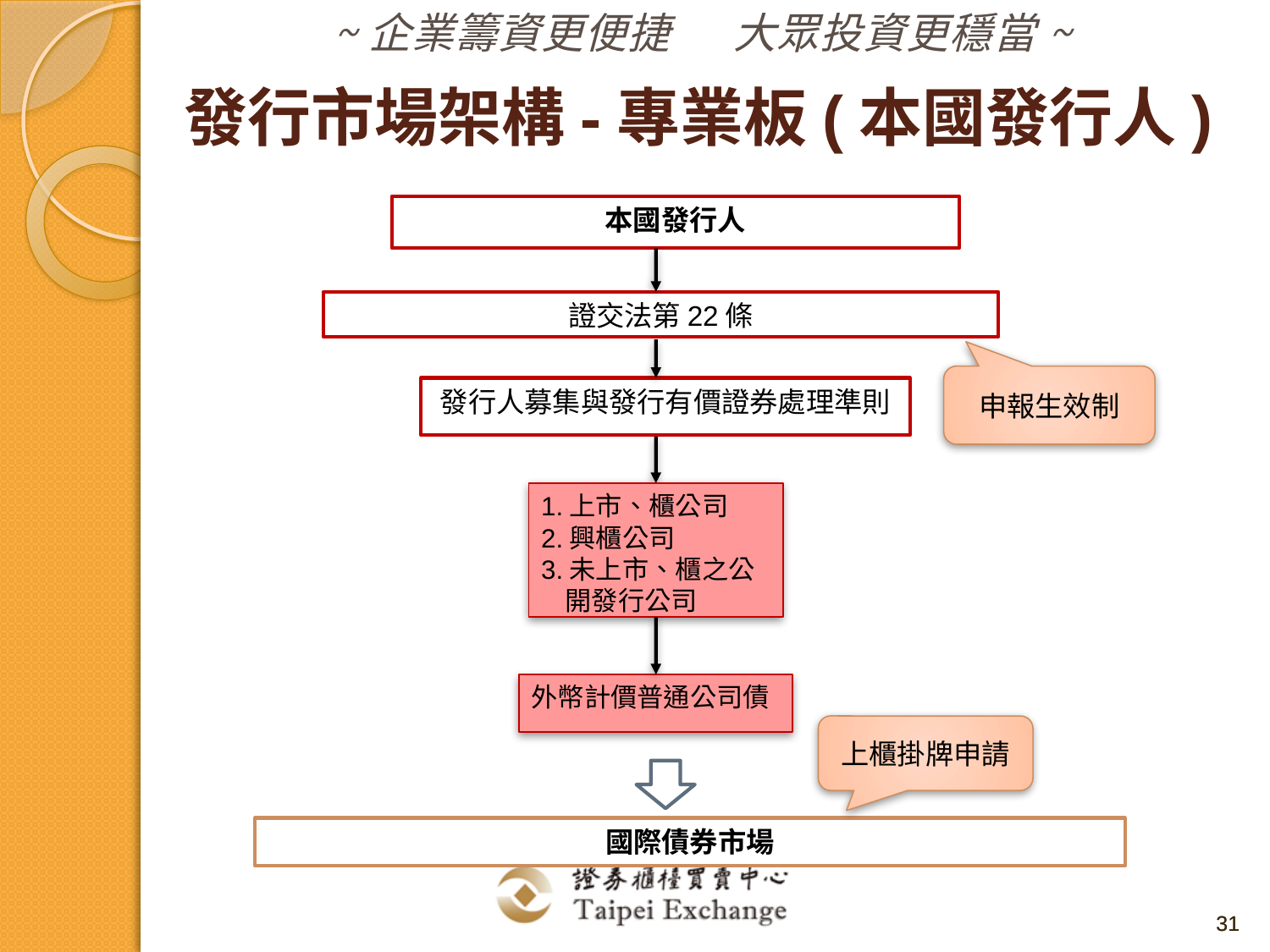

發行市場架構-專業板(本國發行人)
本國發行人

證交法第22條

發行人募集與發行有價證券處理準則

1.上市、櫃公司
2.興櫃公司
3.未上市、櫃之公
   開發行公司

外幣計價普通公司債

國際債券市場

申報生效制
上櫃掛牌申請
31
31